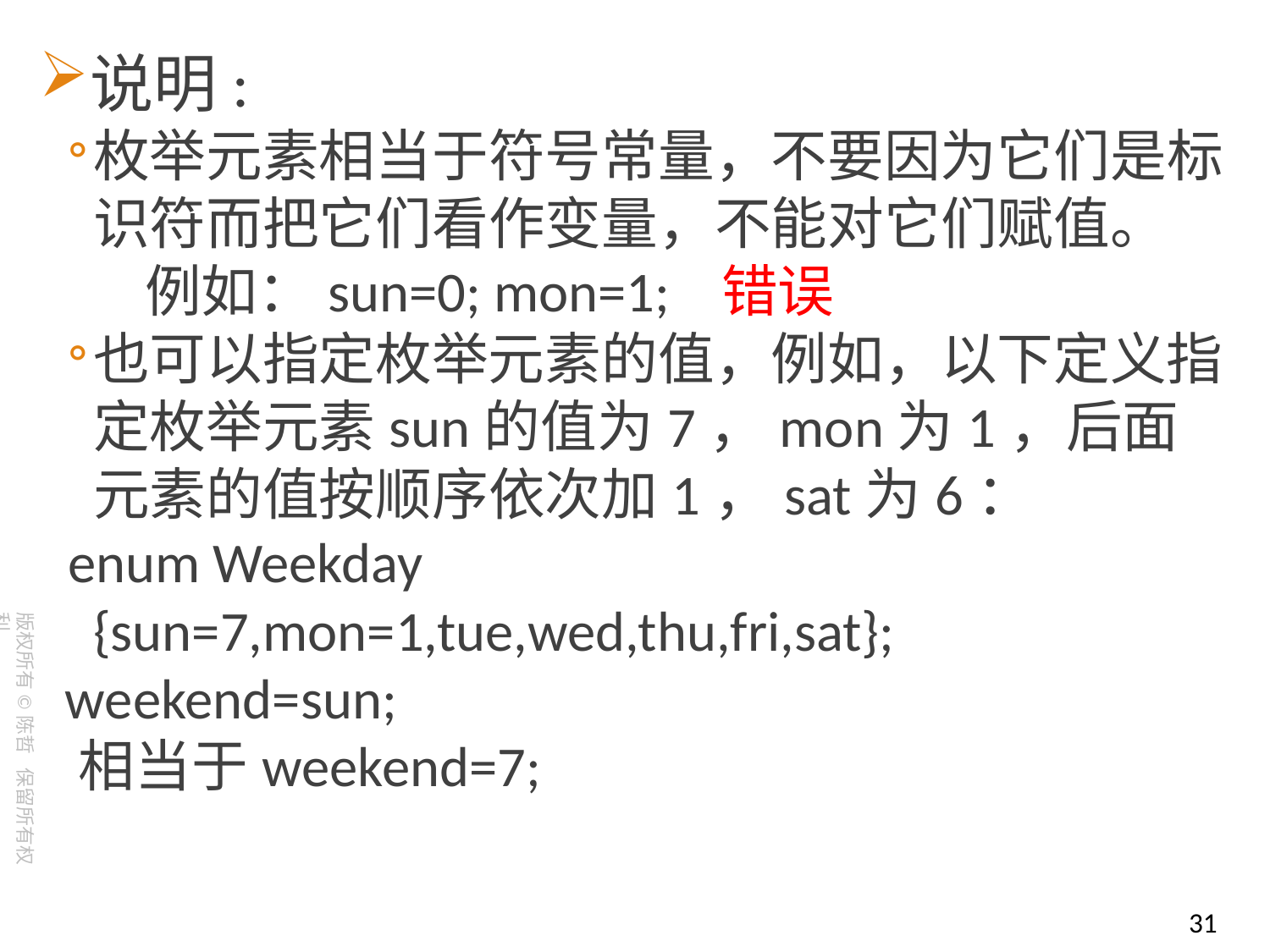

说明:
枚举元素相当于符号常量，不要因为它们是标识符而把它们看作变量，不能对它们赋值。
     例如：sun=0; mon=1;   错误
也可以指定枚举元素的值，例如，以下定义指定枚举元素sun的值为7，mon为1，后面元素的值按顺序依次加1，sat为6：
enum Weekday {sun=7,mon=1,tue,wed,thu,fri,sat};
  weekend=sun;
  相当于weekend=7;

31